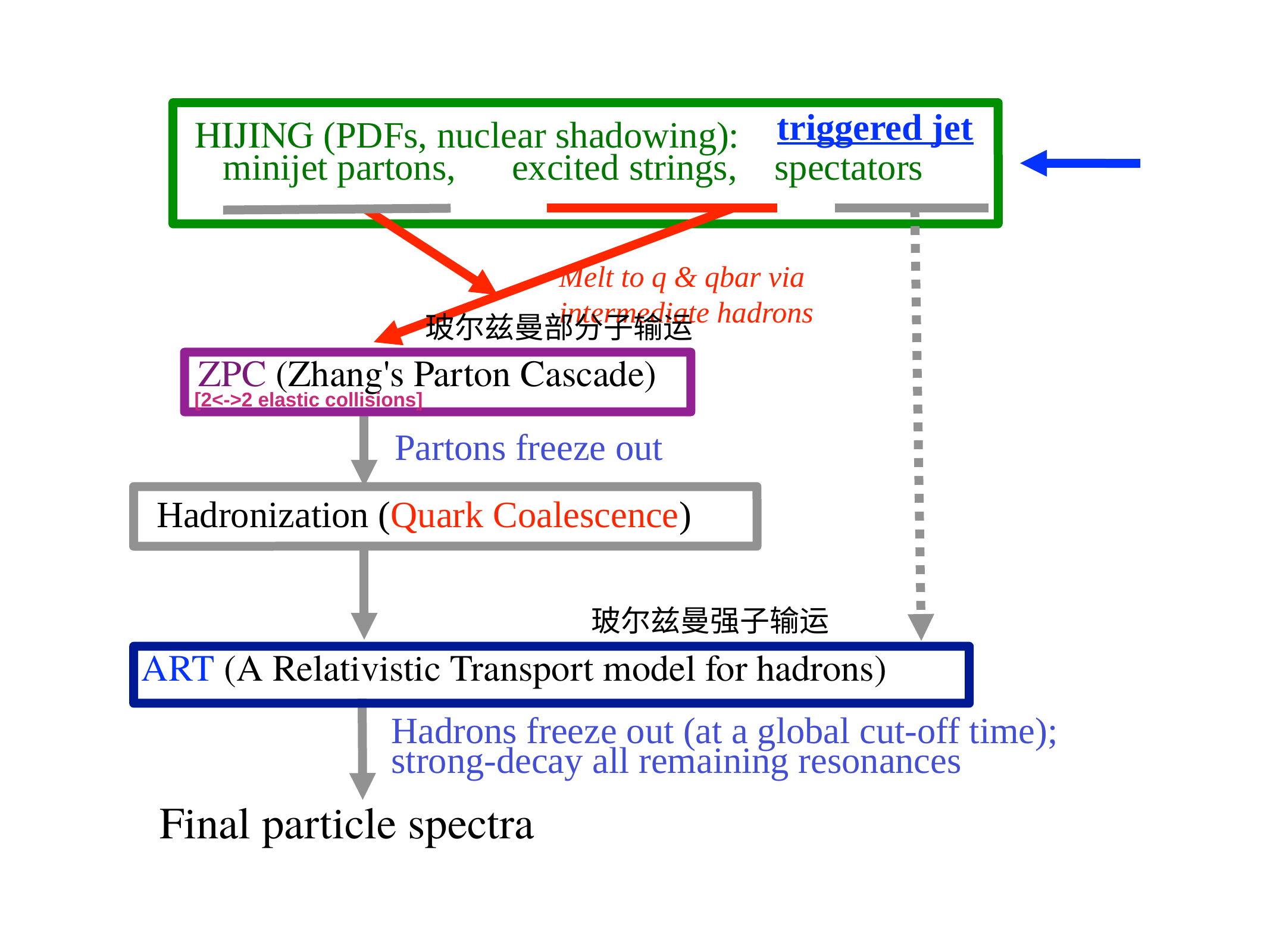

triggered jet
HIJING (PDFs, nuclear shadowing):
   minijet partons,      excited strings,    spectators

Melt to q & qbar via intermediate hadrons
玻尔兹曼部分子输运

ZPC (Zhang's Parton Cascade)
[2<->2 elastic collisions]

Partons freeze out

Hadronization (Quark Coalescence)

玻尔兹曼强子输运

ART (A Relativistic Transport model for hadrons)

Hadrons freeze out (at a global cut-off time);
strong-decay all remaining resonances
Final particle spectra
51